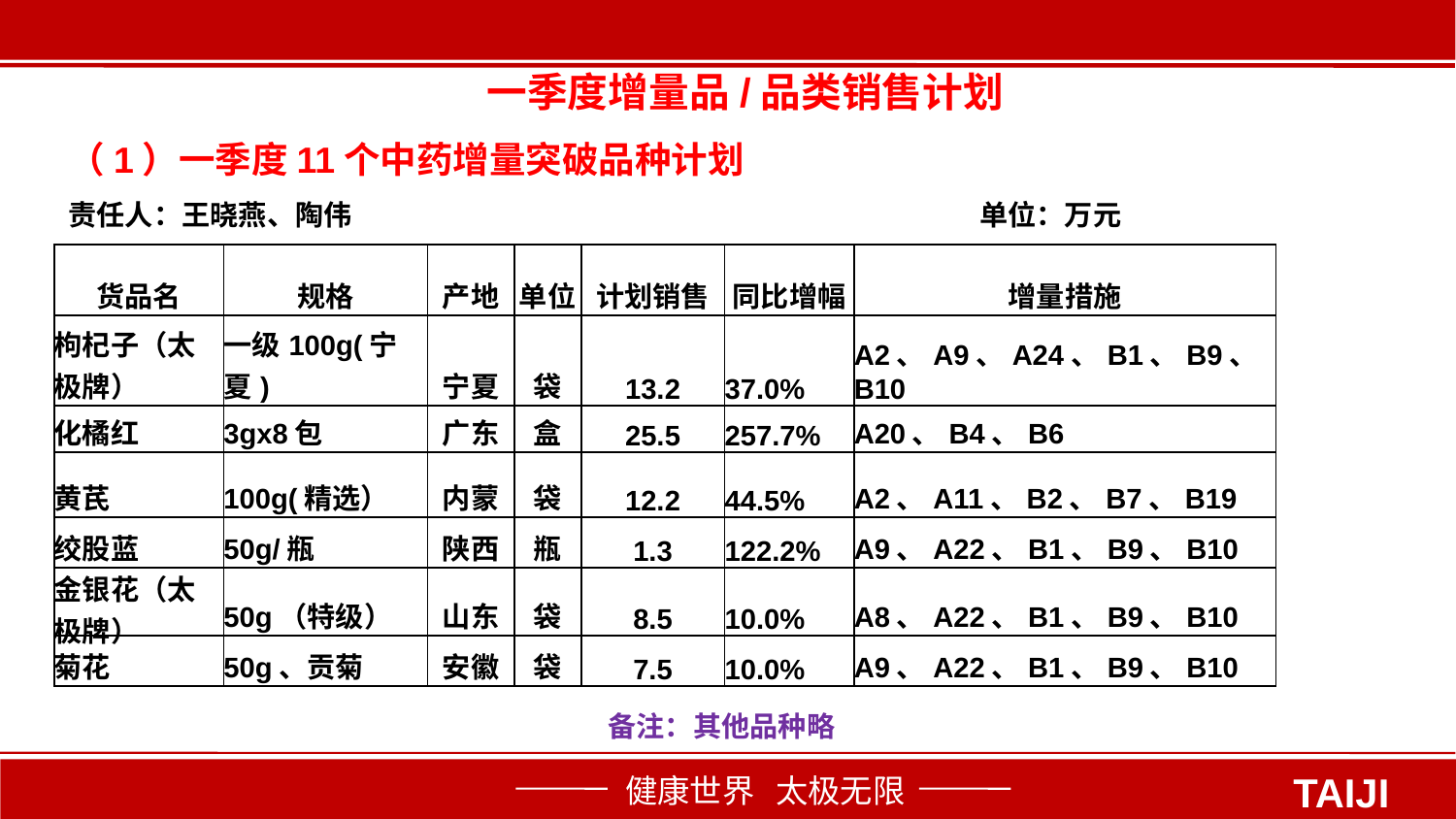

一季度增量品/品类销售计划
（1）一季度11个中药增量突破品种计划
责任人：王晓燕、陶伟                                                                                                单位：万元
| 货品名 | 规格 | 产地 | 单位 | 计划销售 | 同比增幅 | 增量措施 |
| --- | --- | --- | --- | --- | --- | --- |
| 枸杞子（太极牌） | 一级100g(宁夏) | 宁夏 | 袋 | 13.2 | 37.0% | A2、A9、A24、B1、B9、B10 |
| 化橘红 | 3gx8包 | 广东 | 盒 | 25.5 | 257.7% | A20、B4、B6 |
| 黄芪 | 100g(精选） | 内蒙 | 袋 | 12.2 | 44.5% | A2、A11、B2、B7、B19 |
| 绞股蓝 | 50g/瓶 | 陕西 | 瓶 | 1.3 | 122.2% | A9、A22、B1、B9、B10 |
| 金银花（太极牌） | 50g（特级） | 山东 | 袋 | 8.5 | 10.0% | A8、A22、B1、B9、B10 |
| 菊花 | 50g、贡菊 | 安徽 | 袋 | 7.5 | 10.0% | A9、A22、B1、B9、B10 |
备注：其他品种略